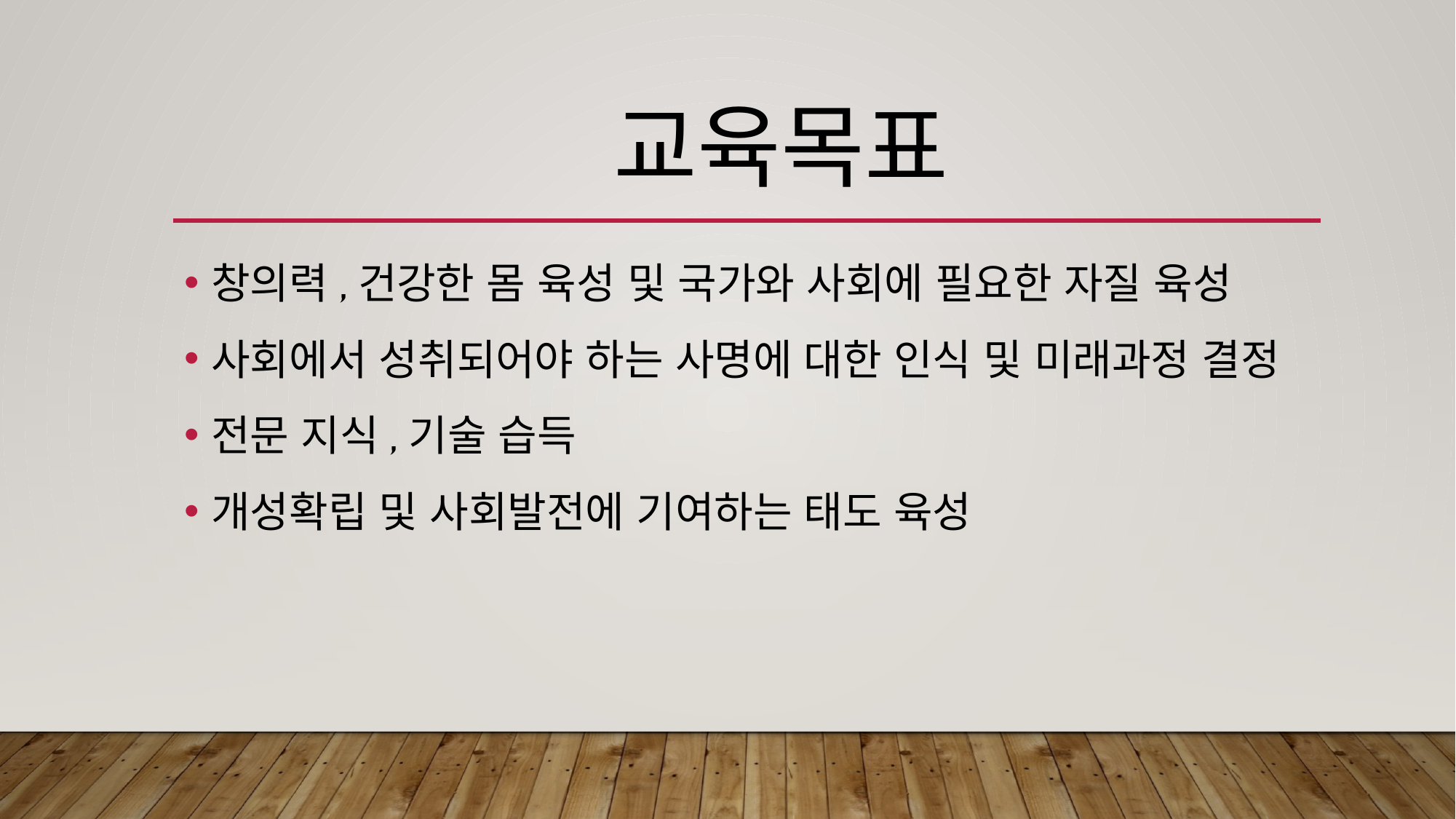

# 교육목표
창의력,건강한 몸 육성 및 국가와 사회에 필요한 자질 육성
사회에서 성취되어야 하는 사명에 대한 인식 및 미래과정 결정
전문 지식,기술 습득
개성확립 및 사회발전에 기여하는 태도 육성